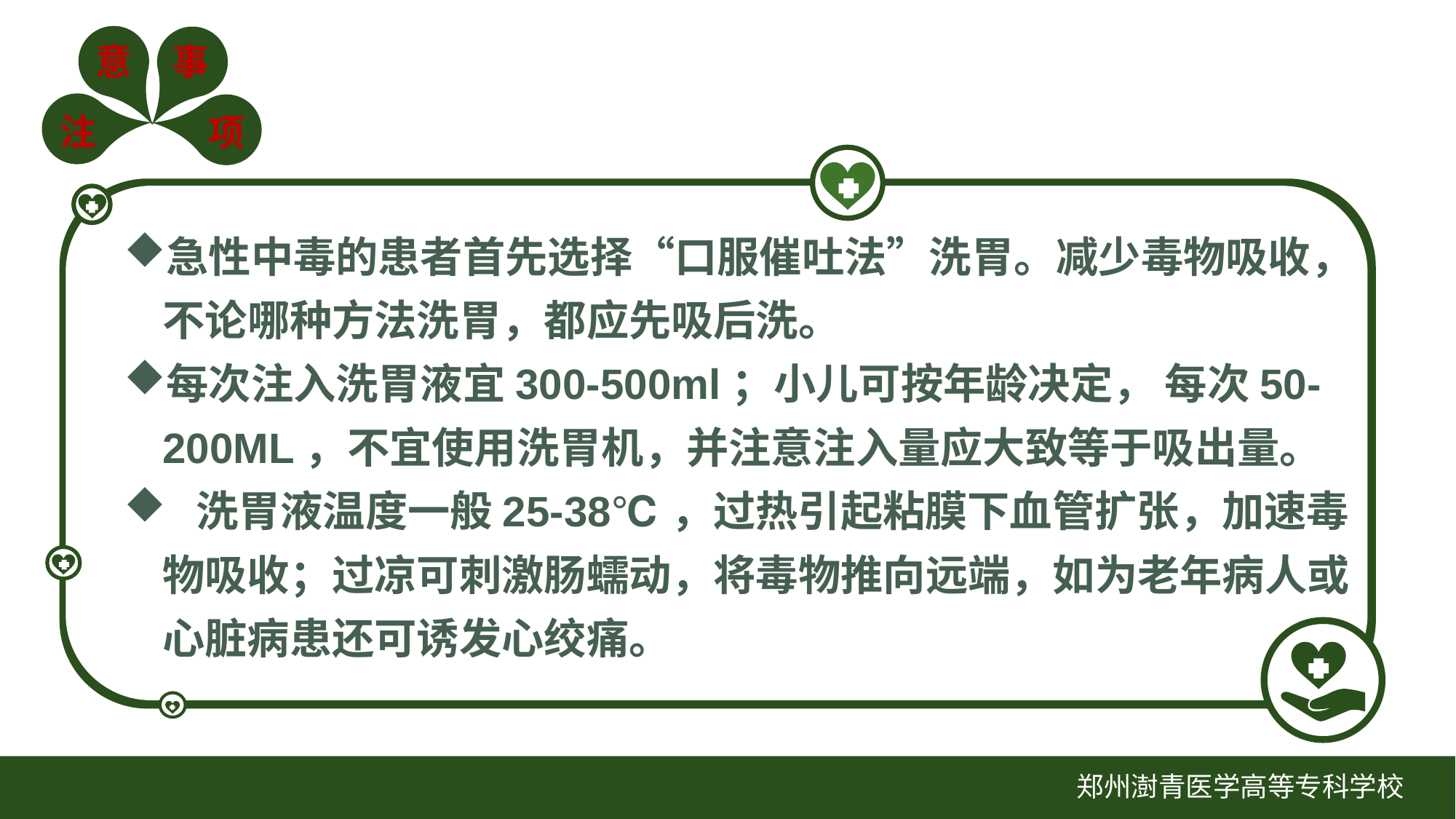

急性中毒的患者首先选择“口服催吐法”洗胃。减少毒物吸收，不论哪种方法洗胃，都应先吸后洗。
每次注入洗胃液宜300-500ml；小儿可按年龄决定， 每次50-200ML，不宜使用洗胃机，并注意注入量应大致等于吸出量。
  洗胃液温度一般25-38℃，过热引起粘膜下血管扩张，加速毒物吸收；过凉可刺激肠蠕动，将毒物推向远端，如为老年病人或心脏病患还可诱发心绞痛。
郑州澍青医学高等专科学校